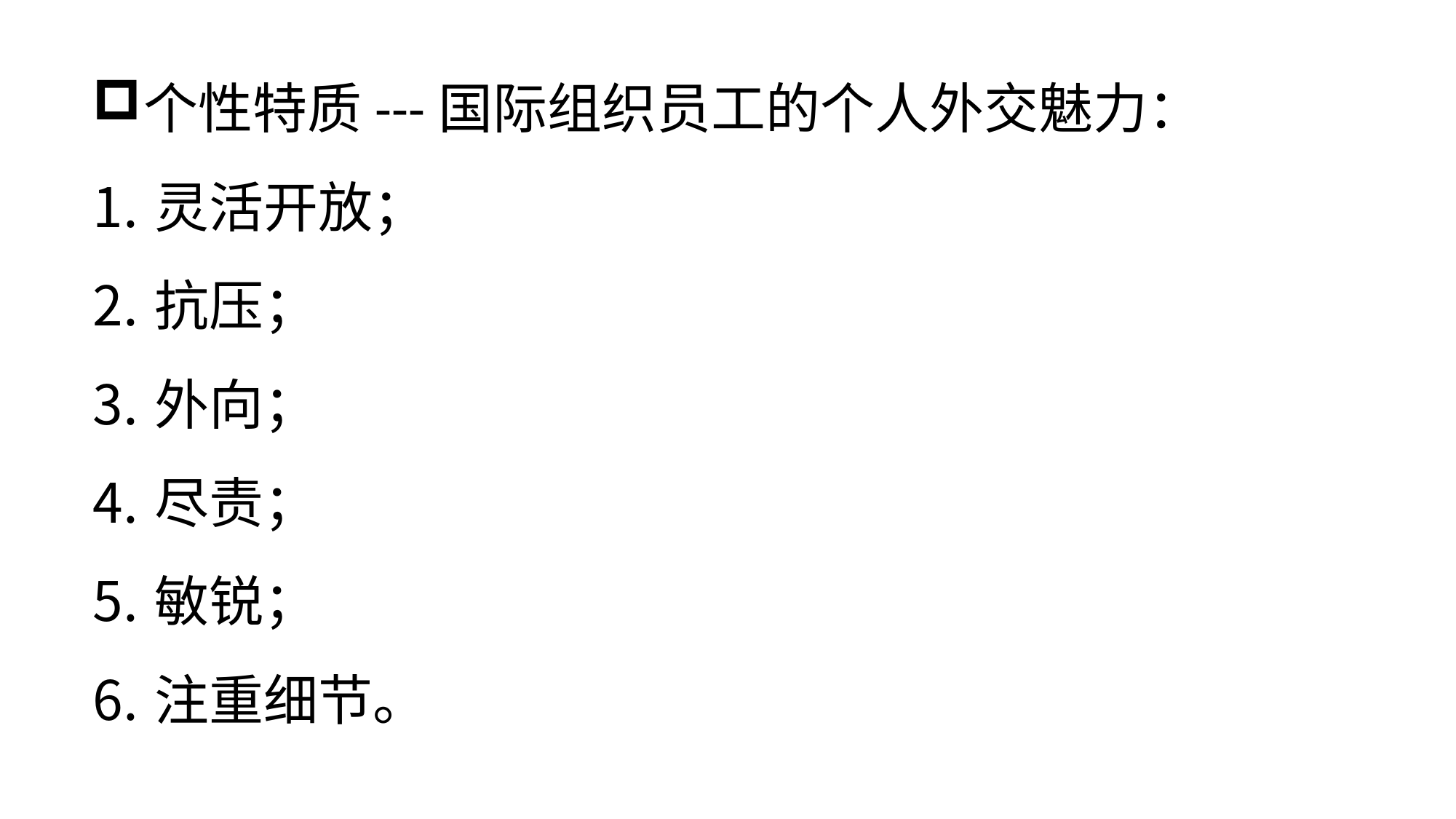

个性特质---国际组织员工的个人外交魅力：
灵活开放；
抗压；
外向；
尽责；
敏锐；
注重细节。